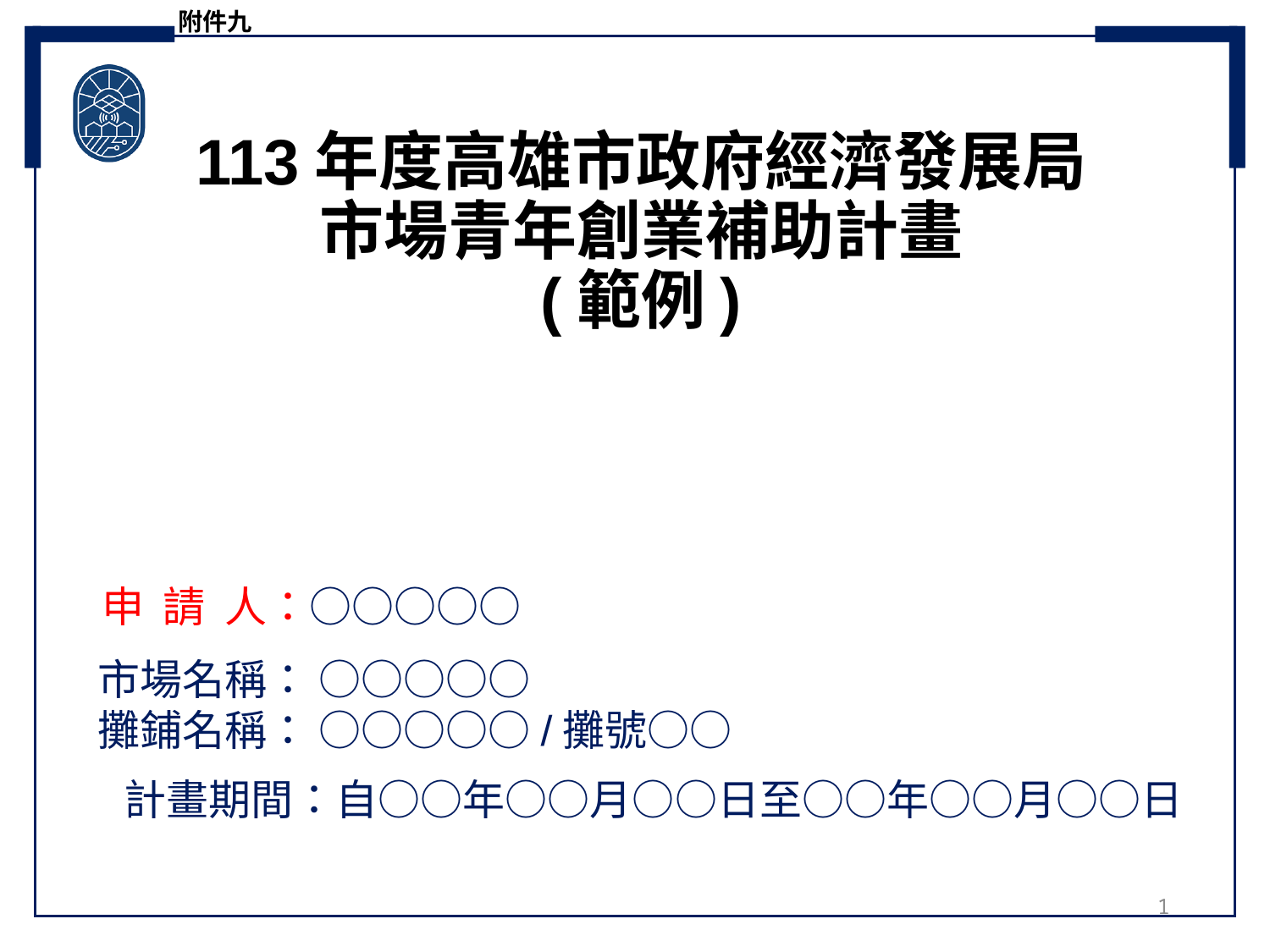

附件九
113年度高雄市政府經濟發展局
市場青年創業補助計畫
(範例)
申  請  人：○○○○○
市場名稱： ○○○○○
攤鋪名稱： ○○○○○/攤號○○
計畫期間：自○○年○○月○○日至○○年○○月○○日
1